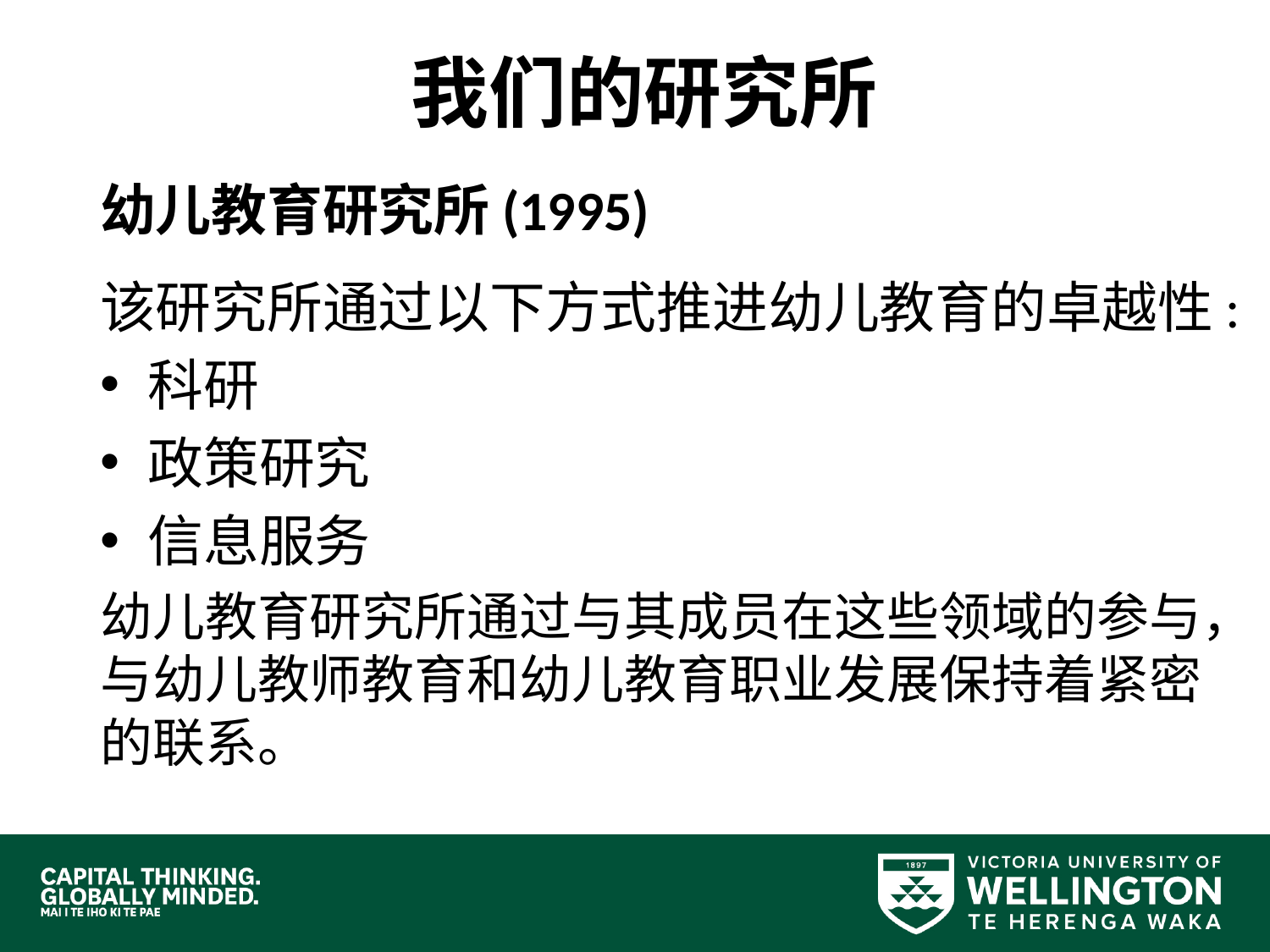

# 我们的研究所
幼儿教育研究所(1995)
该研究所通过以下方式推进幼儿教育的卓越性:
科研
政策研究
信息服务
幼儿教育研究所通过与其成员在这些领域的参与，与幼儿教师教育和幼儿教育职业发展保持着紧密的联系。